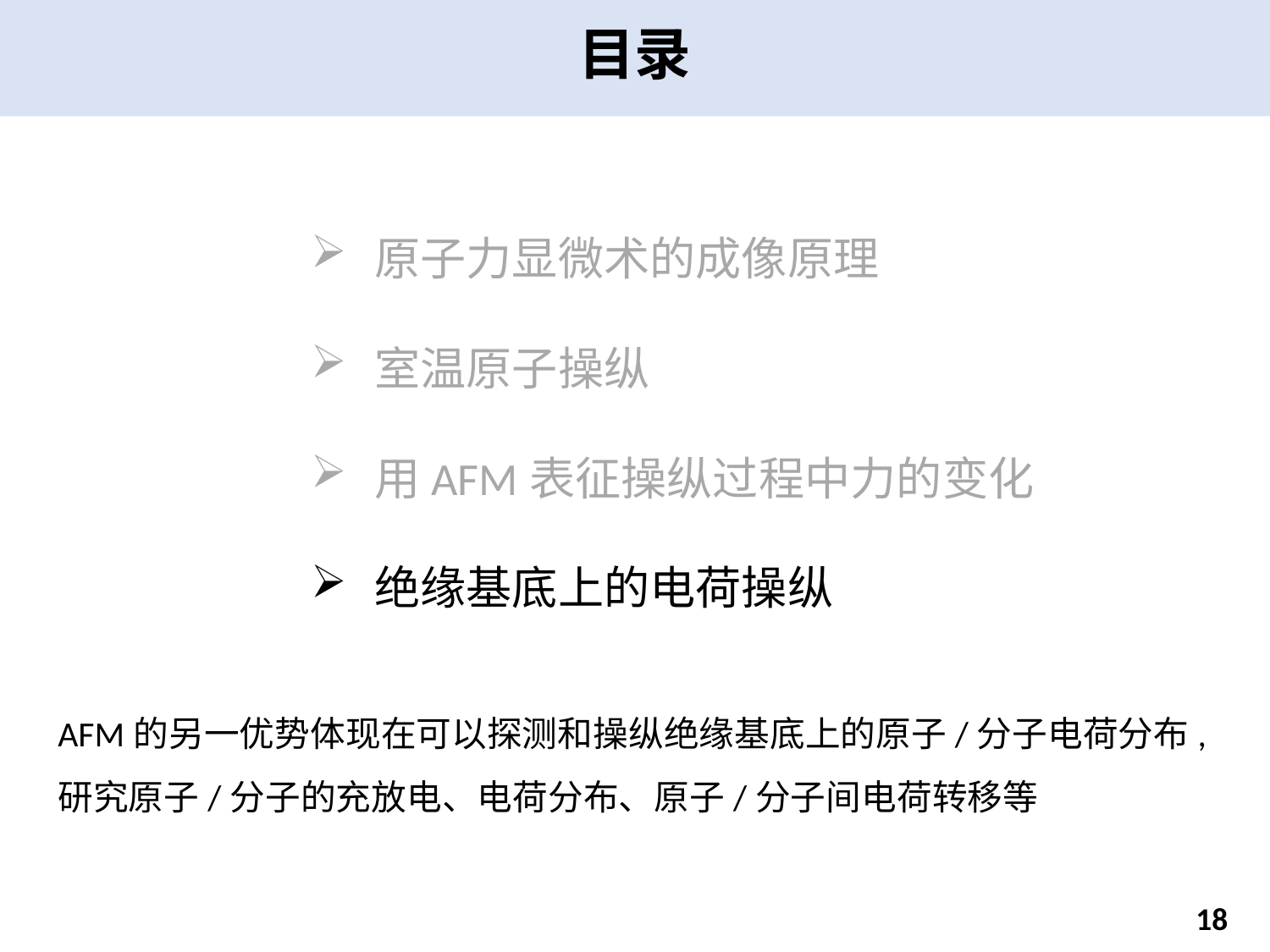

目录
原子力显微术的成像原理
室温原子操纵
用AFM表征操纵过程中力的变化
绝缘基底上的电荷操纵
AFM的另一优势体现在可以探测和操纵绝缘基底上的原子/分子电荷分布, 研究原子/分子的充放电、电荷分布、原子/分子间电荷转移等